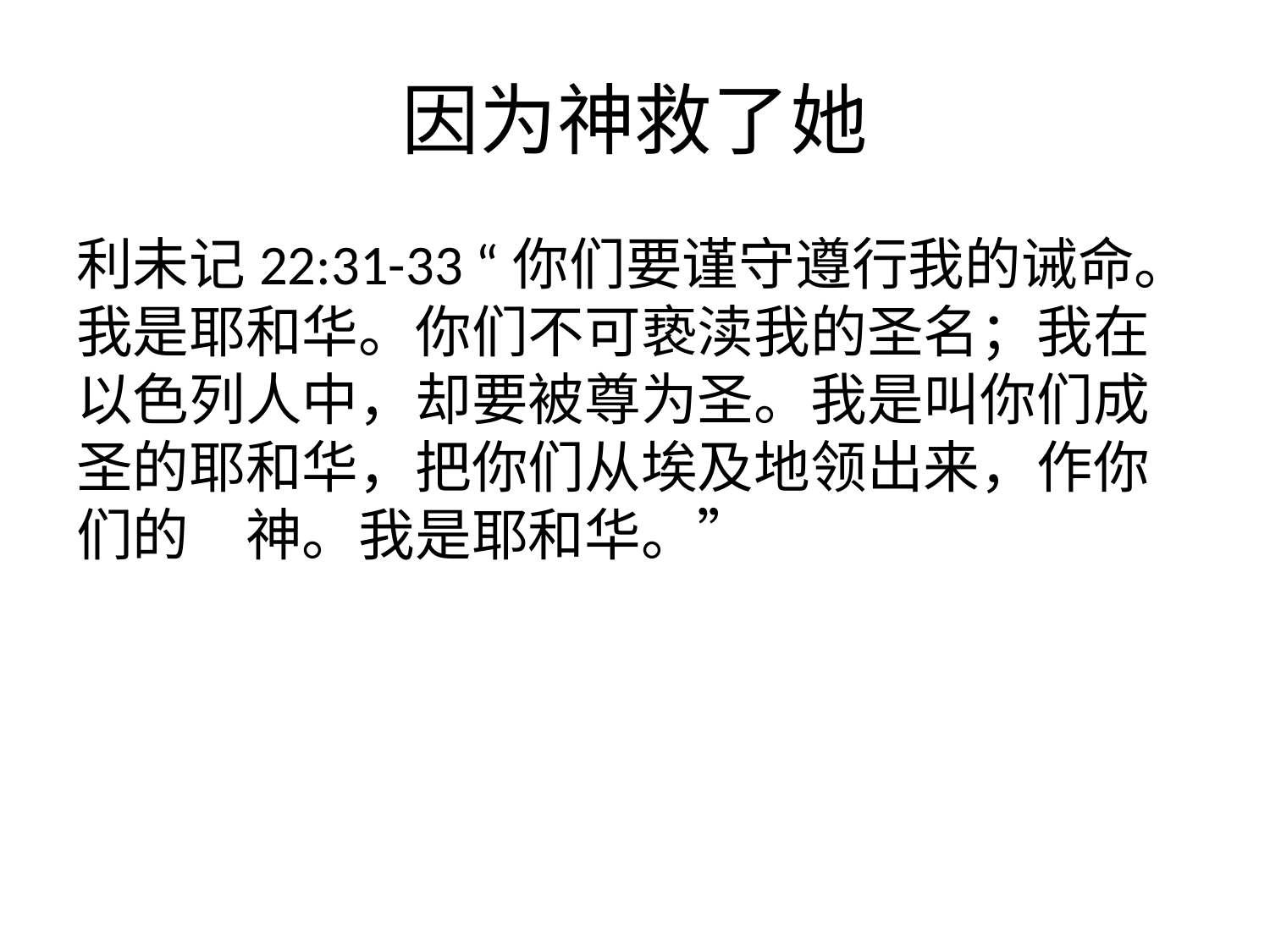

# 因为神救了她
利未记22:31-33 “你们要谨守遵行我的诫命。我是耶和华。你们不可亵渎我的圣名；我在以色列人中，却要被尊为圣。我是叫你们成圣的耶和华，把你们从埃及地领出来，作你们的　神。我是耶和华。”